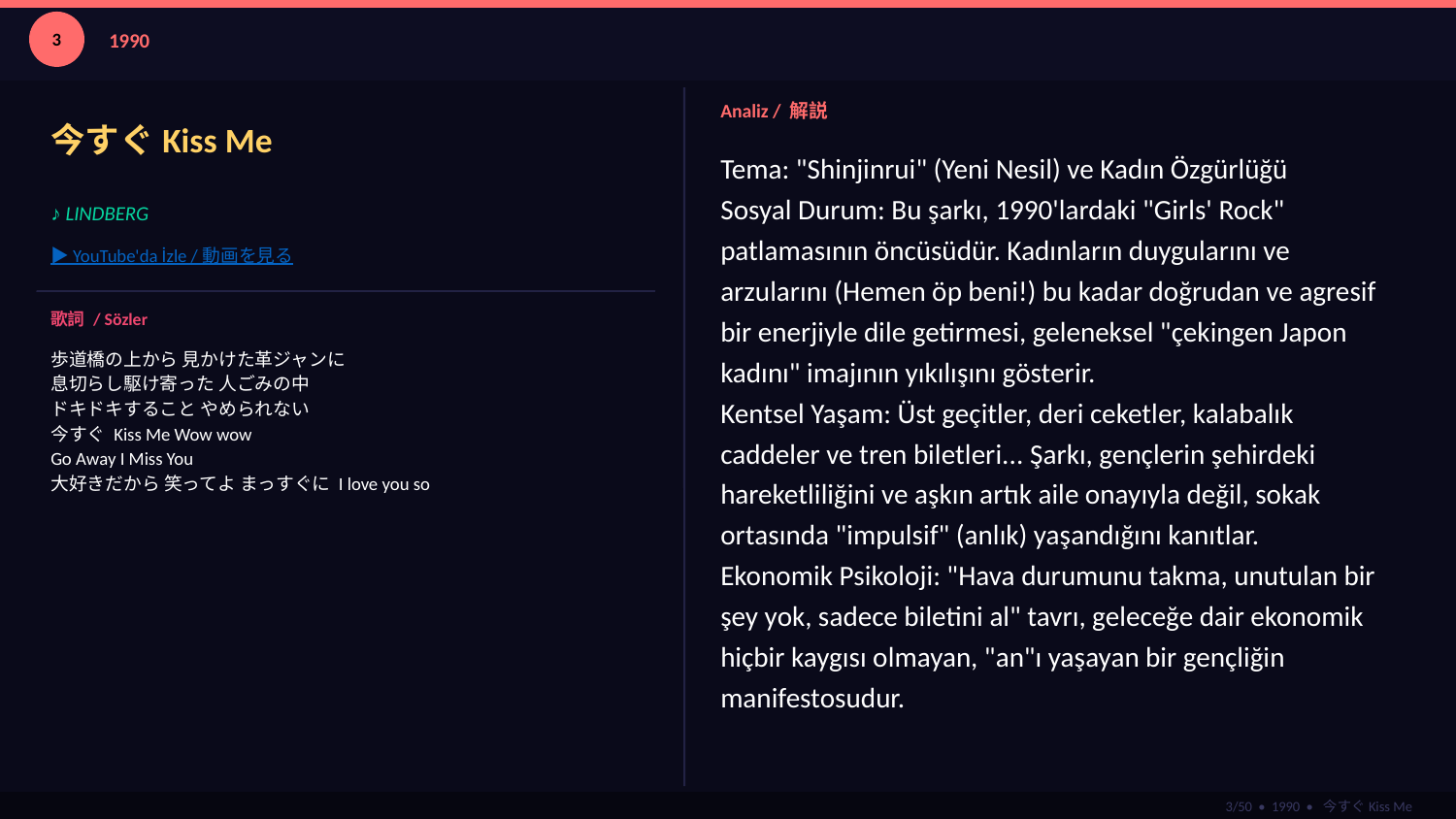

3
1990
今すぐKiss Me

Analiz / 解説
Tema: "Shinjinrui" (Yeni Nesil) ve Kadın Özgürlüğü
Sosyal Durum: Bu şarkı, 1990'lardaki "Girls' Rock" patlamasının öncüsüdür. Kadınların duygularını ve arzularını (Hemen öp beni!) bu kadar doğrudan ve agresif bir enerjiyle dile getirmesi, geleneksel "çekingen Japon kadını" imajının yıkılışını gösterir.
Kentsel Yaşam: Üst geçitler, deri ceketler, kalabalık caddeler ve tren biletleri... Şarkı, gençlerin şehirdeki hareketliliğini ve aşkın artık aile onayıyla değil, sokak ortasında "impulsif" (anlık) yaşandığını kanıtlar.
Ekonomik Psikoloji: "Hava durumunu takma, unutulan bir şey yok, sadece biletini al" tavrı, geleceğe dair ekonomik hiçbir kaygısı olmayan, "an"ı yaşayan bir gençliğin manifestosudur.
♪ LINDBERG
▶ YouTube'da İzle / 動画を見る

歌詞 / Sözler
歩道橋の上から 見かけた革ジャンに
息切らし駆け寄った 人ごみの中
ドキドキすること やめられない
今すぐ Kiss Me Wow wow
Go Away I Miss You
大好きだから 笑ってよ まっすぐに I love you so

3/50  •  1990  •  今すぐKiss Me